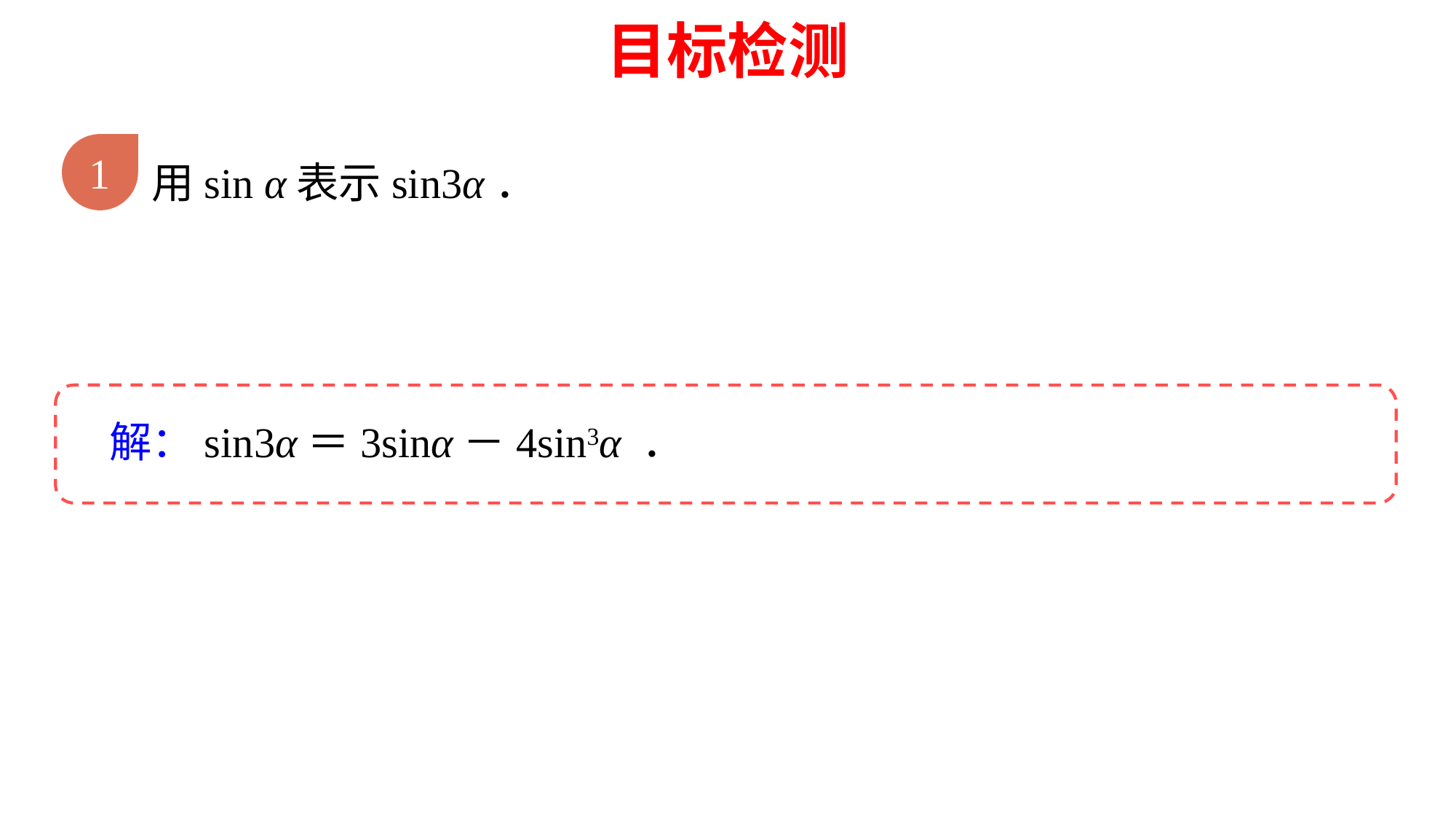

# 目标检测

用sin α表示sin3α．
1

解：sin3α＝3sinα－4sin3α ．